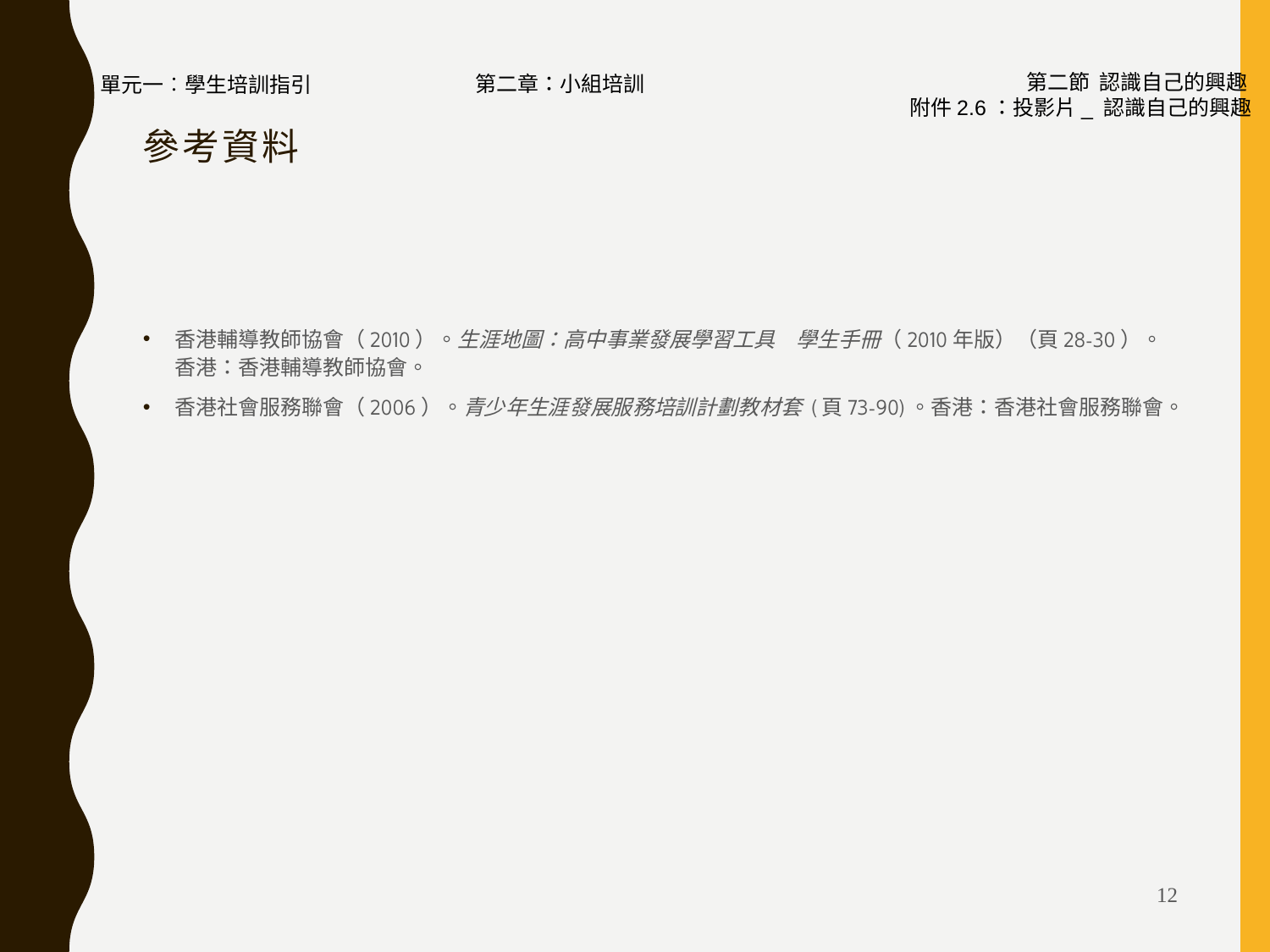

# 參考資料
香港輔導教師協會（2010）。生涯地圖：高中事業發展學習工具　學生手冊（2010年版）（頁28-30）。香港：香港輔導教師協會。
香港社會服務聯會（2006）。青少年生涯發展服務培訓計劃教材套 (頁73-90)。香港：香港社會服務聯會。
12